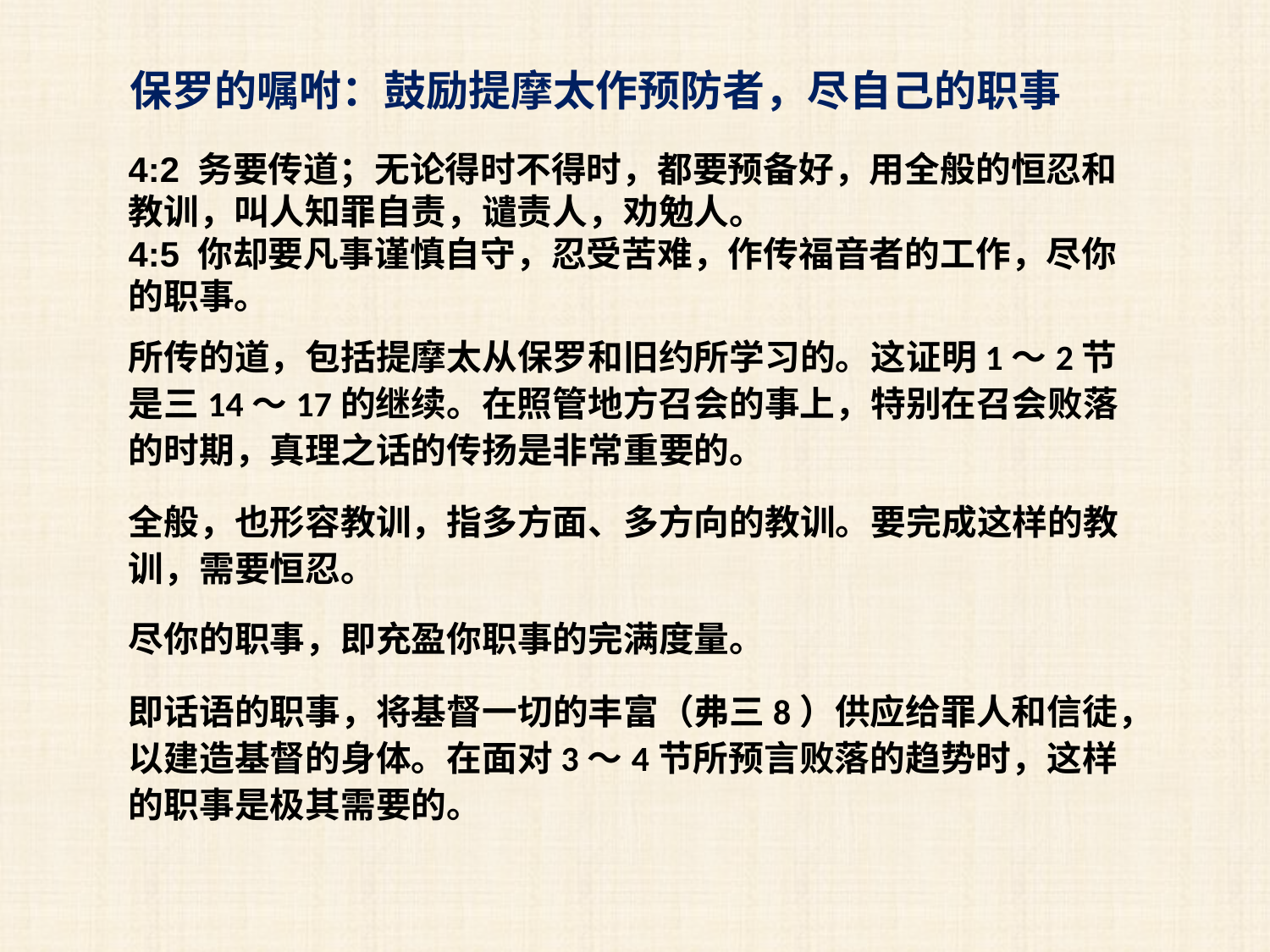

保罗的嘱咐：鼓励提摩太作预防者，尽自己的职事
4:2 务要传道；无论得时不得时，都要预备好，用全般的恒忍和教训，叫人知罪自责，谴责人，劝勉人。
4:5 你却要凡事谨慎自守，忍受苦难，作传福音者的工作，尽你的职事。
所传的道，包括提摩太从保罗和旧约所学习的。这证明1～2节是三14～17的继续。在照管地方召会的事上，特别在召会败落的时期，真理之话的传扬是非常重要的。
全般，也形容教训，指多方面、多方向的教训。要完成这样的教训，需要恒忍。
尽你的职事，即充盈你职事的完满度量。
即话语的职事，将基督一切的丰富（弗三8）供应给罪人和信徒，以建造基督的身体。在面对3～4节所预言败落的趋势时，这样的职事是极其需要的。